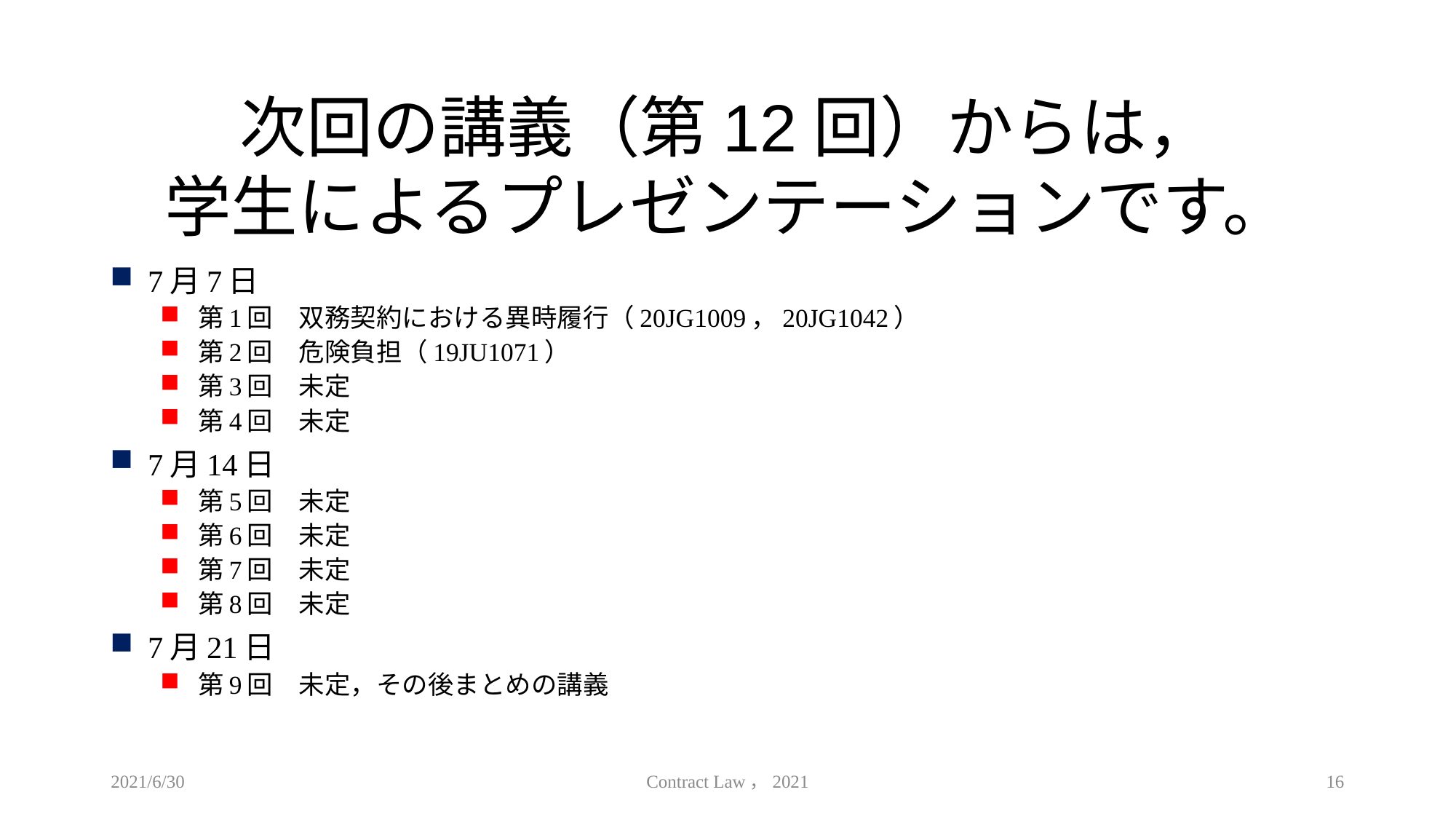

# 次回の講義（第12回）からは， 学生によるプレゼンテーションです。
7月7日
第1回　双務契約における異時履行（20JG1009，20JG1042）
第2回　危険負担（19JU1071）
第3回　未定
第4回　未定
7月14日
第5回　未定
第6回　未定
第7回　未定
第8回　未定
7月21日
第9回　未定，その後まとめの講義
2021/6/30
Contract Law，2021
16